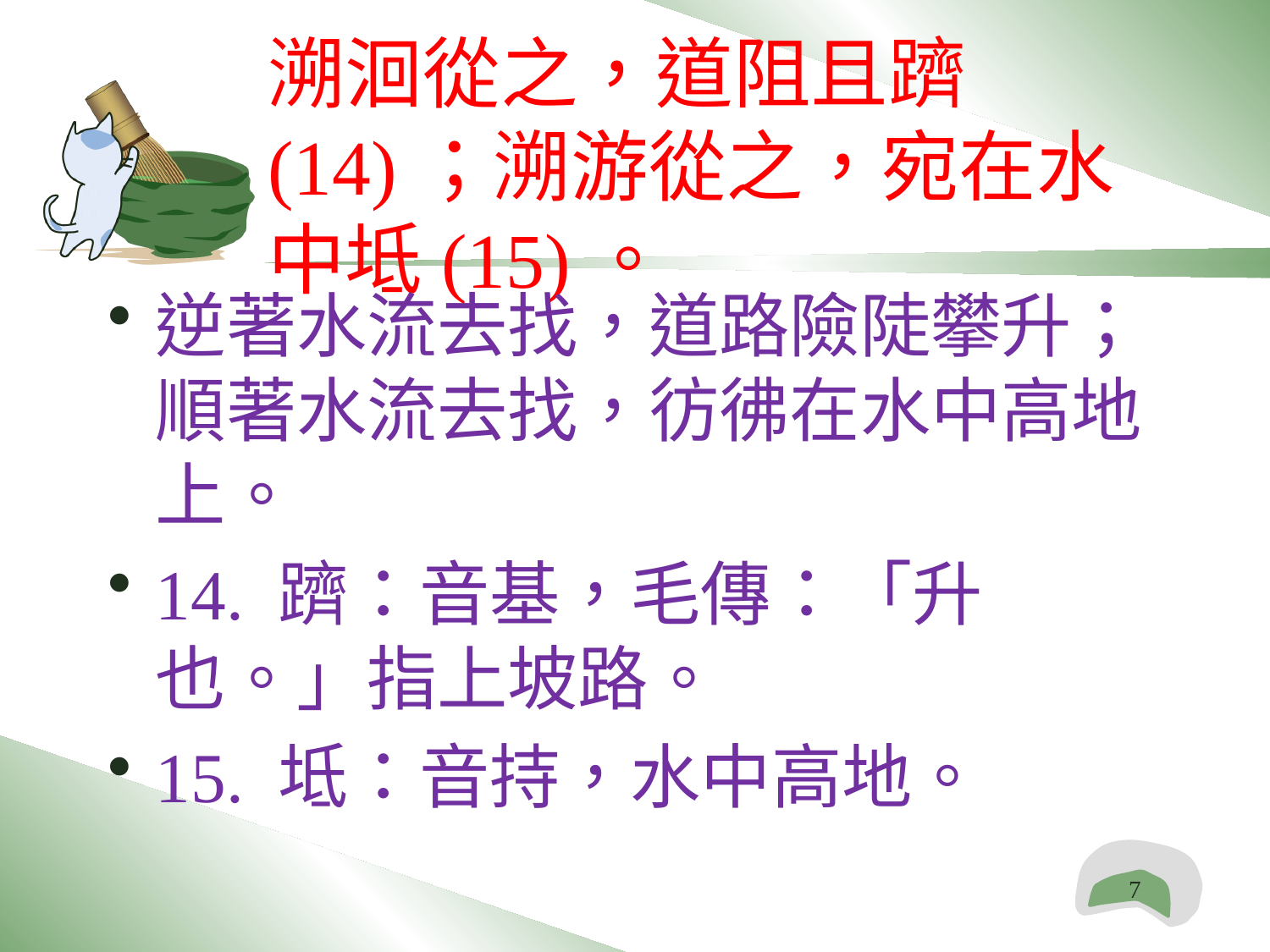

# 溯洄從之，道阻且躋(14)；溯游從之，宛在水中坻(15)。
逆著水流去找，道路險陡攀升；順著水流去找，彷彿在水中高地上。
14. 躋：音基，毛傳：「升也。」指上坡路。
15. 坻：音持，水中高地。

7